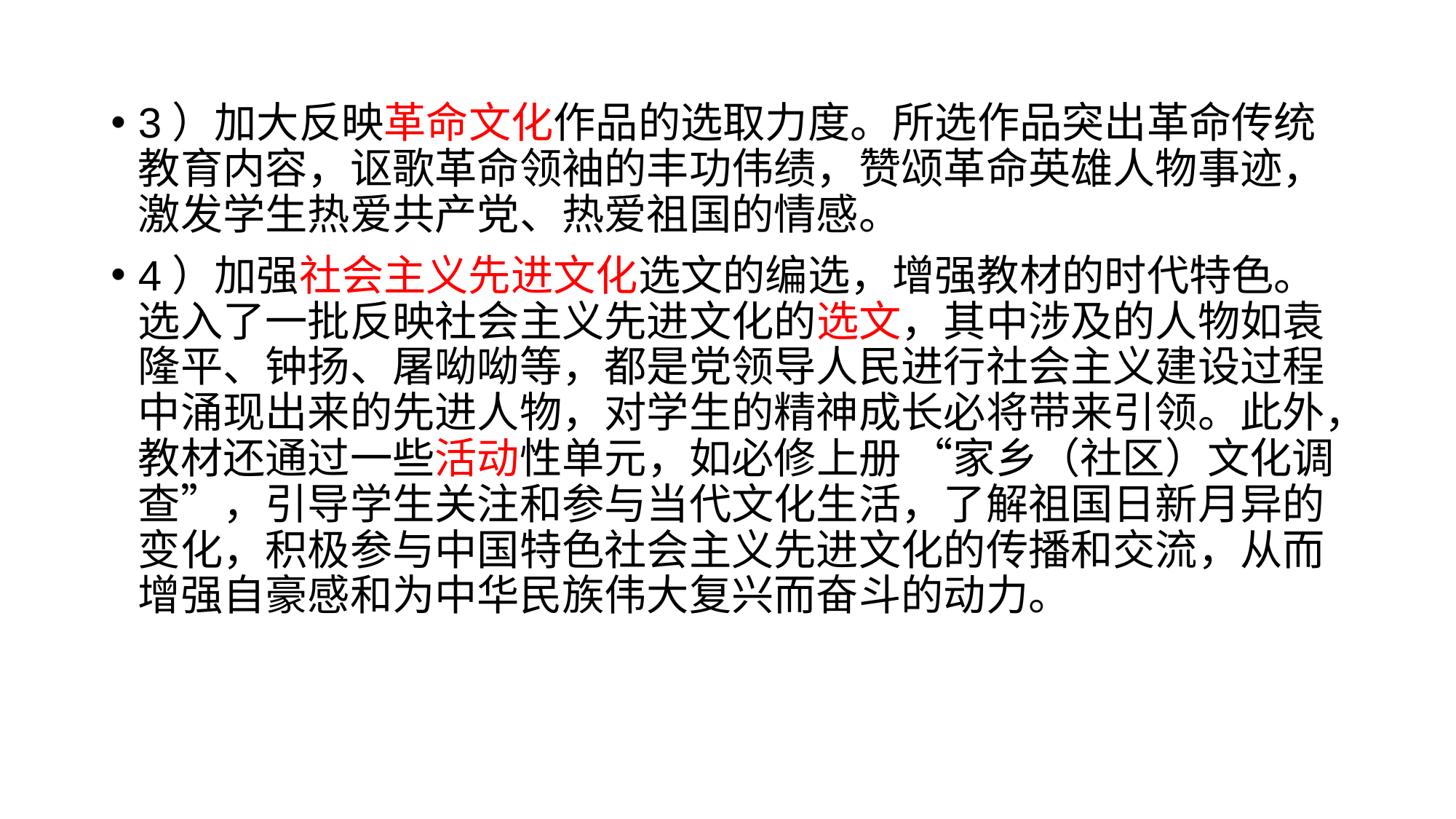

3）加大反映革命文化作品的选取力度。所选作品突出革命传统教育内容，讴歌革命领袖的丰功伟绩，赞颂革命英雄人物事迹，激发学生热爱共产党、热爱祖国的情感。
4）加强社会主义先进文化选文的编选，增强教材的时代特色。选入了一批反映社会主义先进文化的选文，其中涉及的人物如袁隆平、钟扬、屠呦呦等，都是党领导人民进行社会主义建设过程中涌现出来的先进人物，对学生的精神成长必将带来引领。此外，教材还通过一些活动性单元，如必修上册 “家乡（社区）文化调查”，引导学生关注和参与当代文化生活，了解祖国日新月异的变化，积极参与中国特色社会主义先进文化的传播和交流，从而增强自豪感和为中华民族伟大复兴而奋斗的动力。